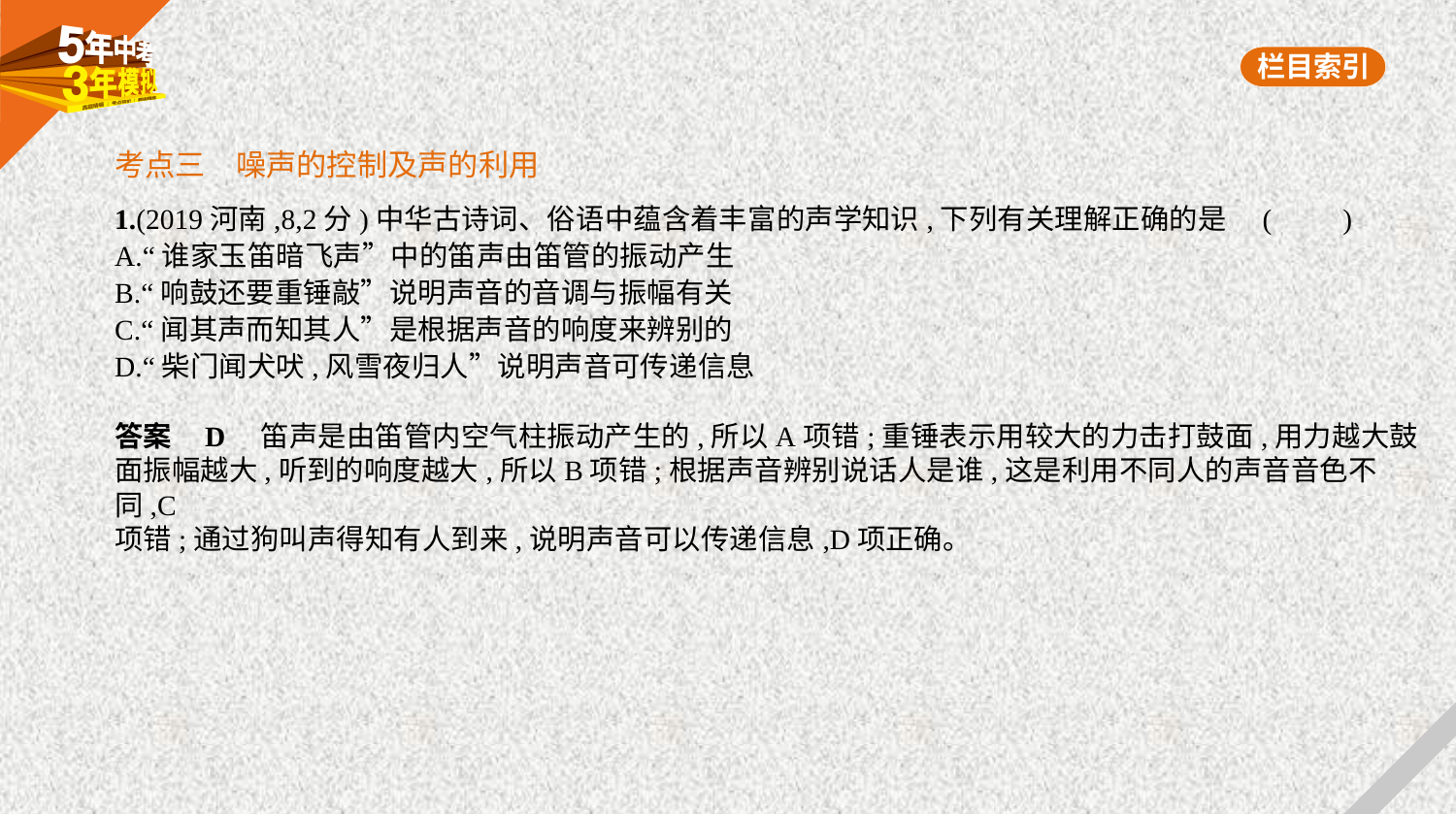

考点三　噪声的控制及声的利用
1.(2019河南,8,2分)中华古诗词、俗语中蕴含着丰富的声学知识,下列有关理解正确的是 (　　)
A.“谁家玉笛暗飞声”中的笛声由笛管的振动产生
B.“响鼓还要重锤敲”说明声音的音调与振幅有关
C.“闻其声而知其人”是根据声音的响度来辨别的
D.“柴门闻犬吠,风雪夜归人”说明声音可传递信息
答案    D　笛声是由笛管内空气柱振动产生的,所以A项错;重锤表示用较大的力击打鼓面,用力越大鼓
面振幅越大,听到的响度越大,所以B项错;根据声音辨别说话人是谁,这是利用不同人的声音音色不同,C
项错;通过狗叫声得知有人到来,说明声音可以传递信息,D项正确。